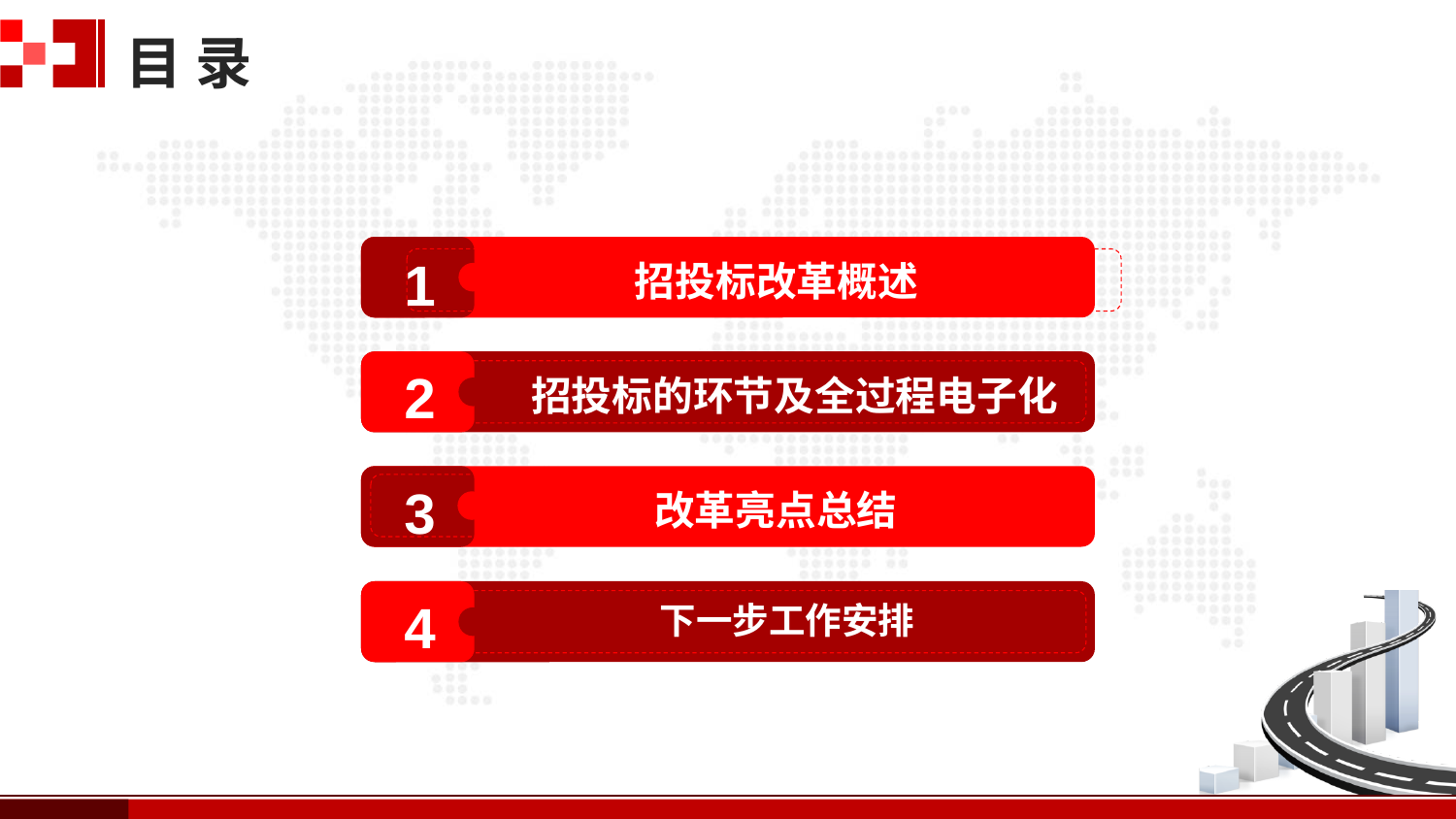

目 录

1

招投标改革概述

2

 招投标的环节及全过程电子化

3

  改革亮点总结

4

  下一步工作安排